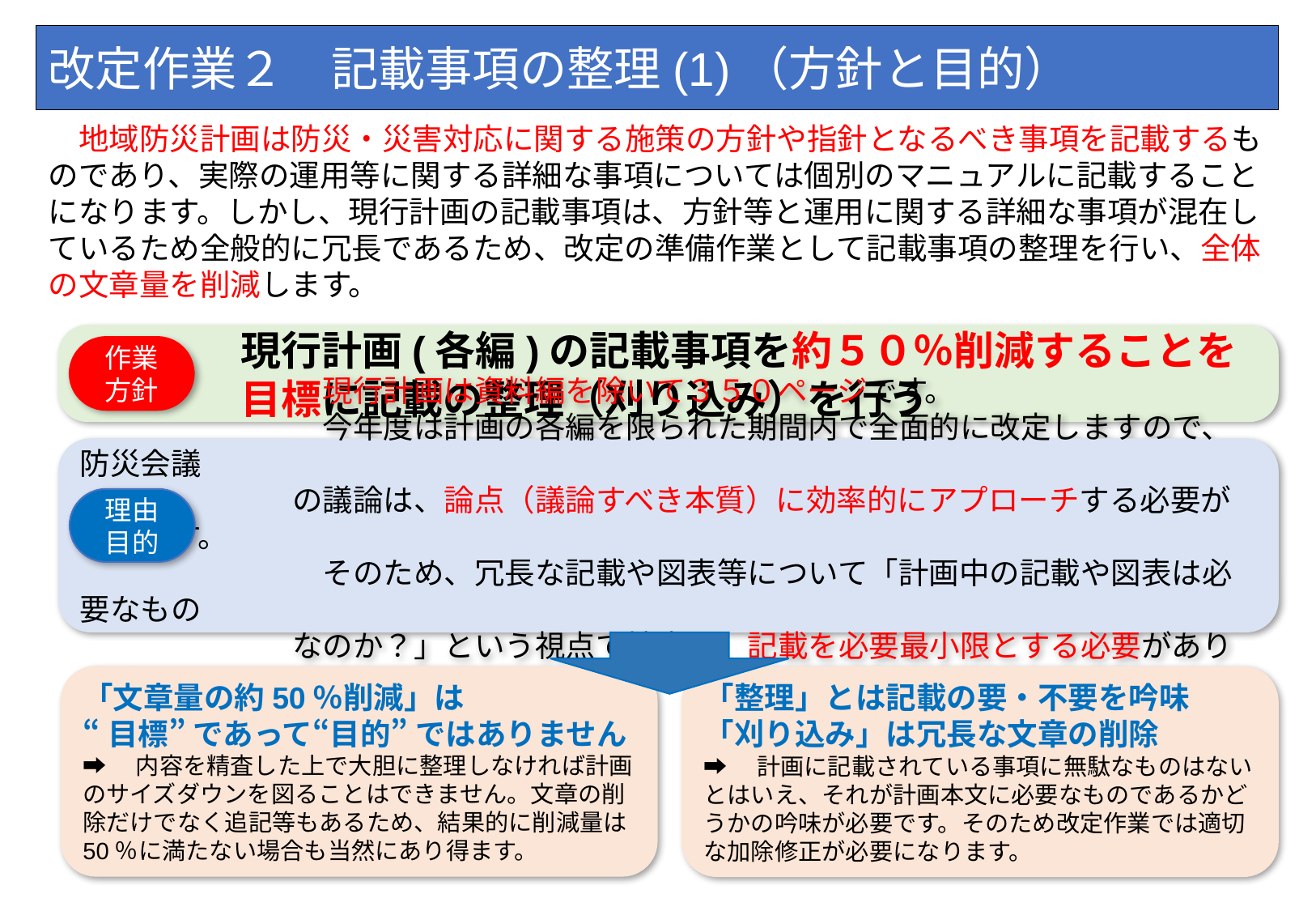

# 改定作業２　記載事項の整理(1)（方針と目的）
　地域防災計画は防災・災害対応に関する施策の方針や指針となるべき事項を記載するものであり、実際の運用等に関する詳細な事項については個別のマニュアルに記載することになります。しかし、現行計画の記載事項は、方針等と運用に関する詳細な事項が混在しているため全般的に冗長であるため、改定の準備作業として記載事項の整理を行い、全体の文章量を削減します。
　　　　現行計画(各編)の記載事項を約５０％削減することを
　　　　目標に記載の整理（刈り込み）を行う
作業
方針
　　　　　　　　現行計画は資料編を除いて３５０ページです。
　　　　　　　　今年度は計画の各編を限られた期間内で全面的に改定しますので、防災会議
　　　　　　　の議論は、論点（議論すべき本質）に効率的にアプローチする必要があります。
　　　　　　　　そのため、冗長な記載や図表等について「計画中の記載や図表は必要なもの
　　　　　　　なのか？」という視点で精査し、記載を必要最小限とする必要があります。
理由
目的

「文章量の約50％削減」は
“目標” であって“目的” ではありません
➡　内容を精査した上で大胆に整理しなければ計画のサイズダウンを図ることはできません。文章の削除だけでなく追記等もあるため、結果的に削減量は50％に満たない場合も当然にあり得ます。
「整理」とは記載の要・不要を吟味
「刈り込み」は冗長な文章の削除
➡　計画に記載されている事項に無駄なものはないとはいえ、それが計画本文に必要なものであるかどうかの吟味が必要です。そのため改定作業では適切な加除修正が必要になります。
6